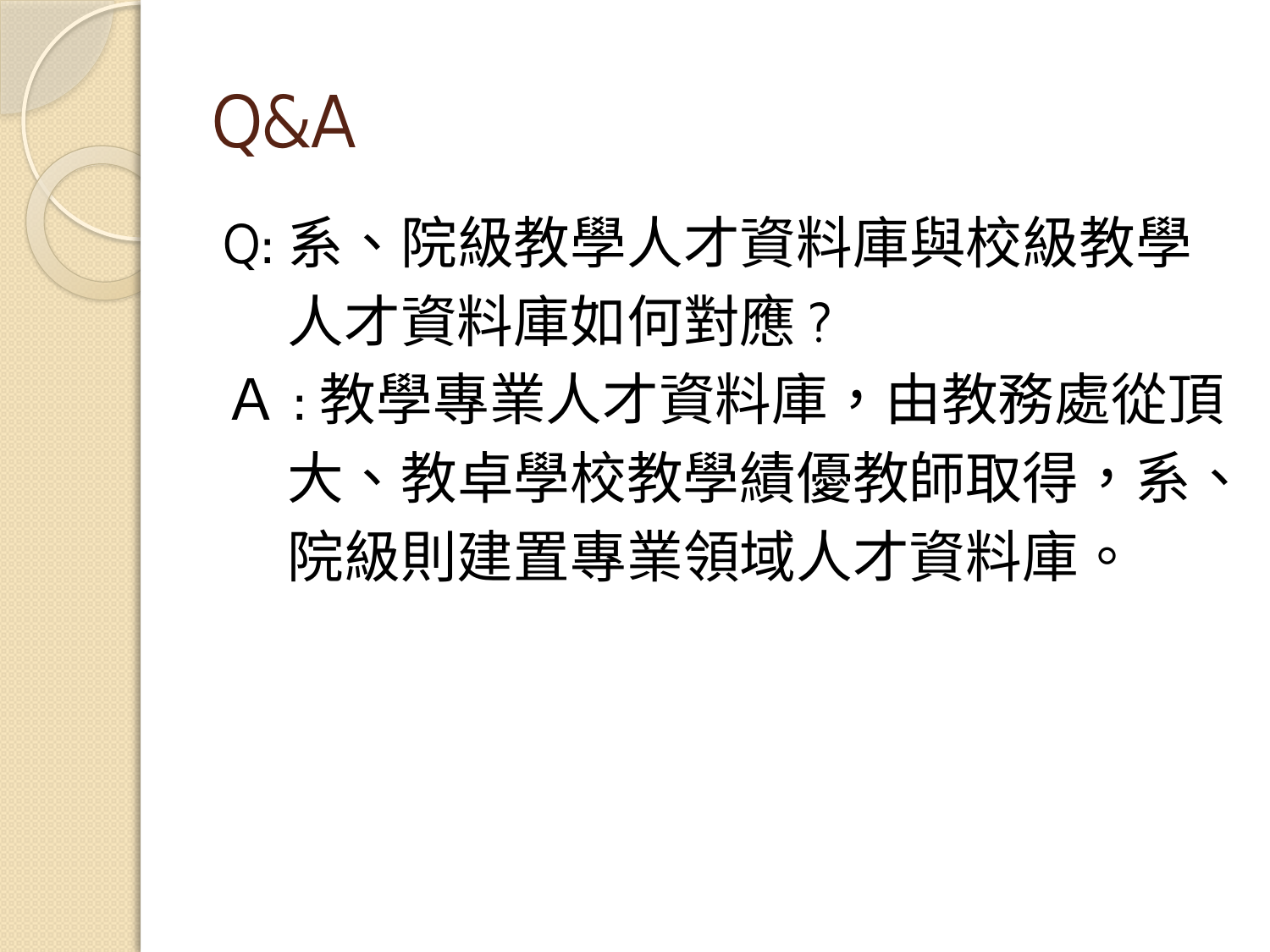

# Q&A
Q:系、院級教學人才資料庫與校級教學
    人才資料庫如何對應?
Ａ:教學專業人才資料庫，由教務處從頂
    大、教卓學校教學績優教師取得，系、
    院級則建置專業領域人才資料庫。